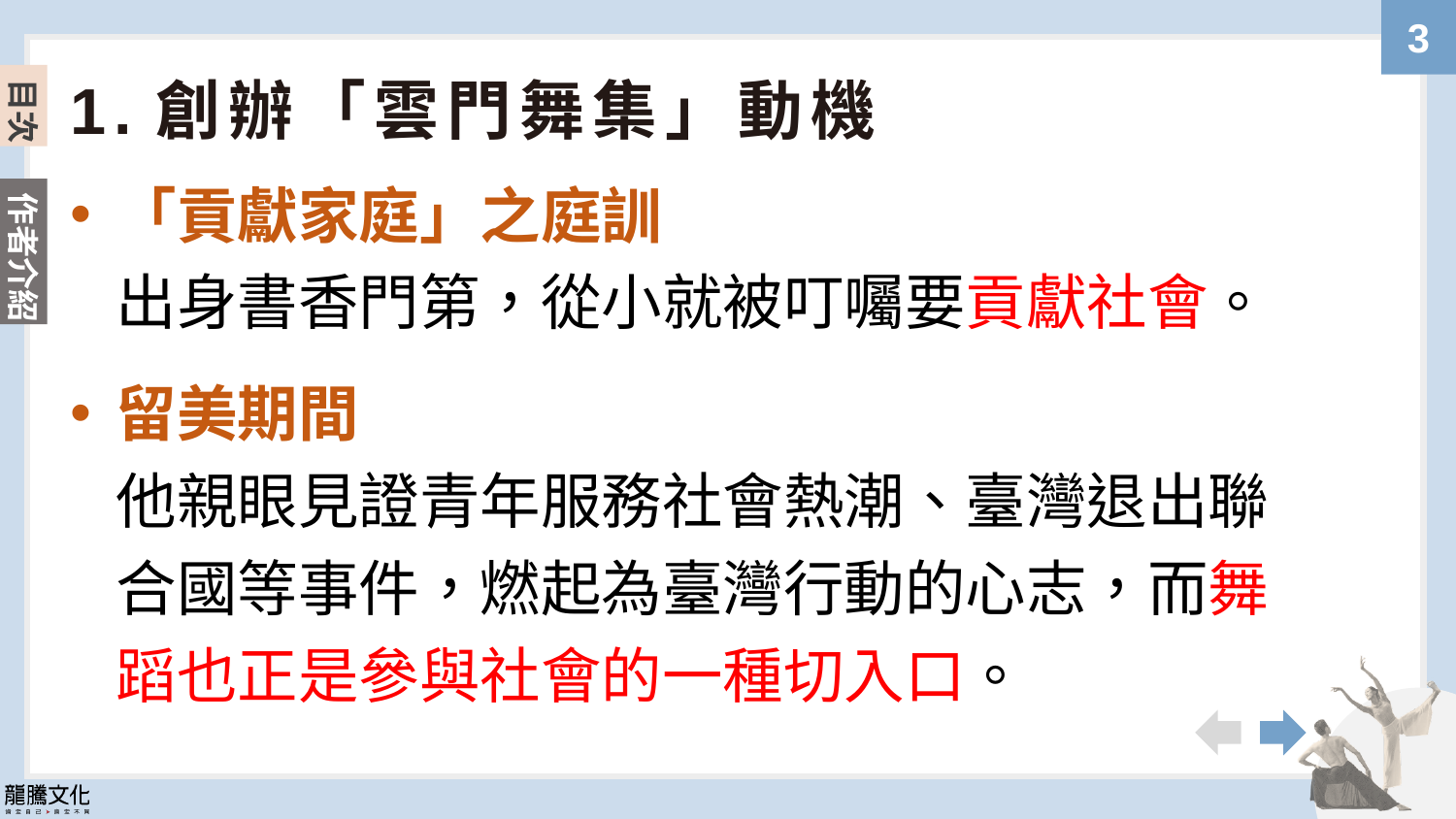

1.創辦「雲門舞集」動機
「貢獻家庭」之庭訓
出身書香門第，從小就被叮囑要貢獻社會。
留美期間
他親眼見證青年服務社會熱潮、臺灣退出聯合國等事件，燃起為臺灣行動的心志，而舞蹈也正是參與社會的一種切入口。